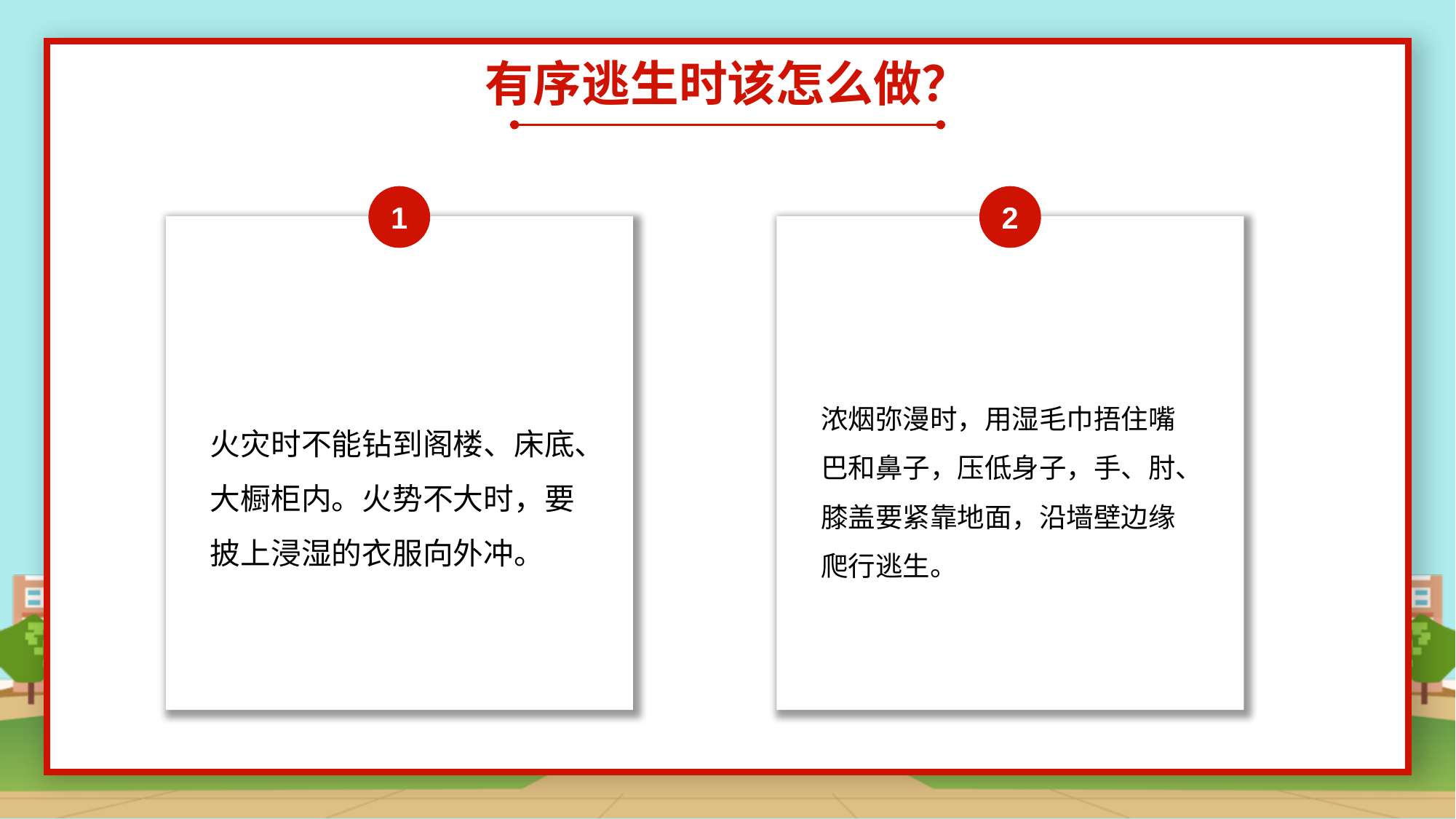

# 有序逃生时该怎么做？
1

火灾时不能钻到阁楼、床底、大橱柜内。火势不大时，要披上浸湿的衣服向外冲。
2

浓烟弥漫时，用湿毛巾捂住嘴巴和鼻子，压低身子，手、肘、膝盖要紧靠地面，沿墙壁边缘爬行逃生。